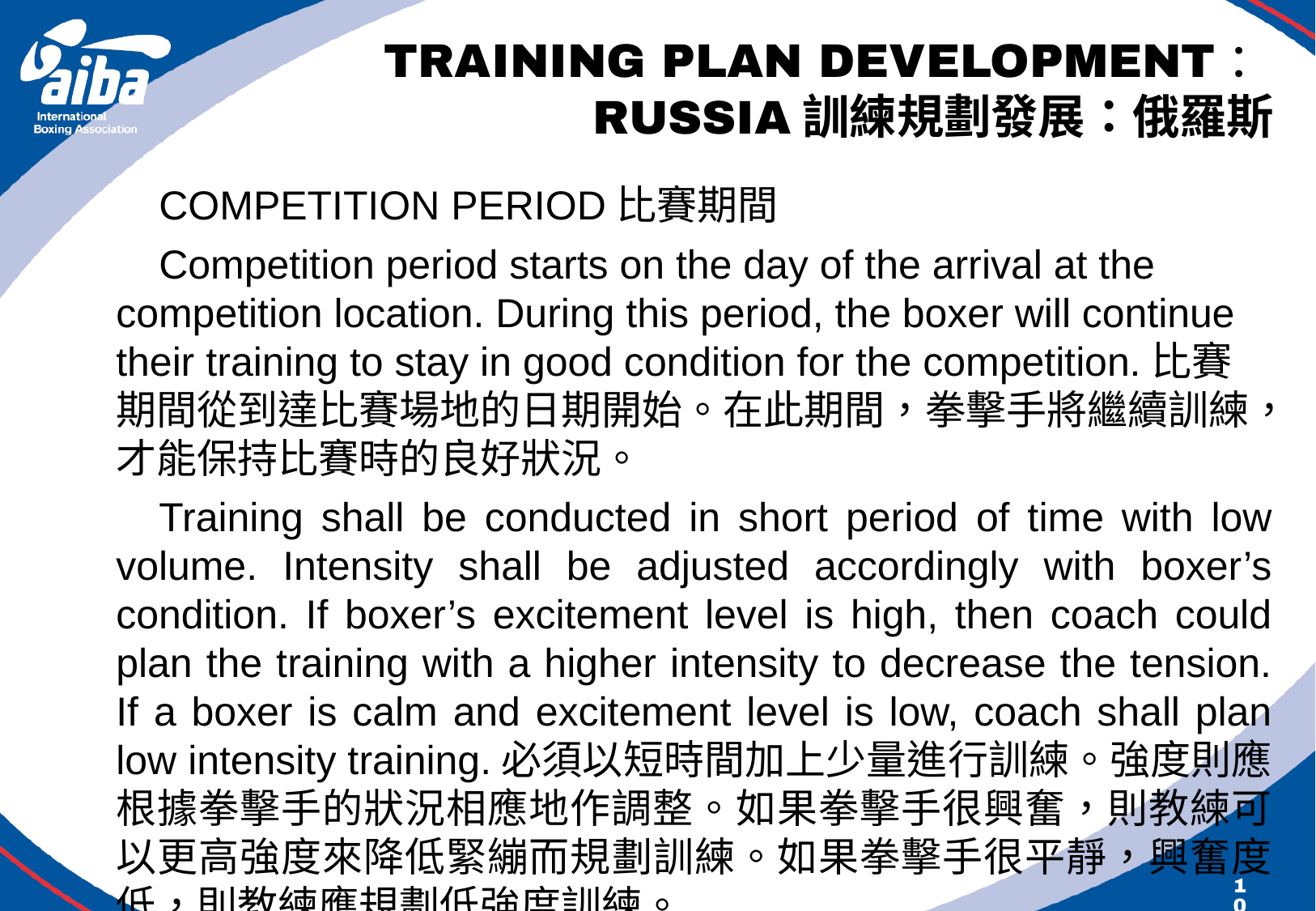

# TRAINING PLAN DEVELOPMENT： RUSSIA訓練規劃發展：俄羅斯
COMPETITION PERIOD比賽期間
Competition period starts on the day of the arrival at the competition location. During this period, the boxer will continue their training to stay in good condition for the competition.比賽期間從到達比賽場地的日期開始。在此期間，拳擊手將繼續訓練，才能保持比賽時的良好狀況。
Training shall be conducted in short period of time with low volume. Intensity shall be adjusted accordingly with boxer’s condition. If boxer’s excitement level is high, then coach could plan the training with a higher intensity to decrease the tension. If a boxer is calm and excitement level is low, coach shall plan low intensity training.必須以短時間加上少量進行訓練。強度則應根據拳擊手的狀況相應地作調整。如果拳擊手很興奮，則教練可以更高強度來降低緊繃而規劃訓練。如果拳擊手很平靜，興奮度低，則教練應規劃低強度訓練。
105